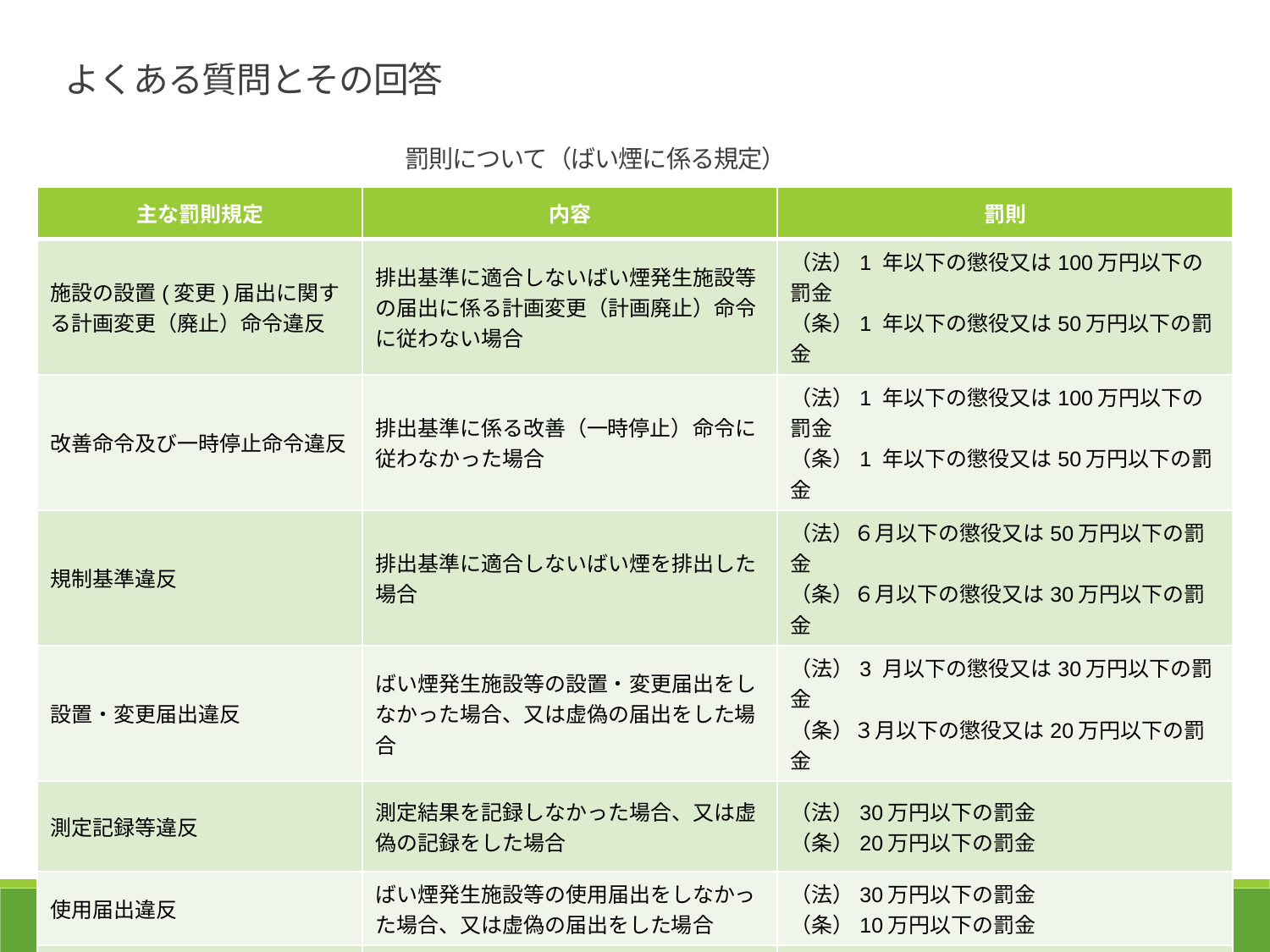

よくある質問とその回答
罰則について（ばい煙に係る規定）
| 主な罰則規定 | 内容 | 罰則 |
| --- | --- | --- |
| 施設の設置(変更)届出に関する計画変更（廃止）命令違反 | 排出基準に適合しないばい煙発生施設等の届出に係る計画変更（計画廃止）命令に従わない場合 | （法）1 年以下の懲役又は100万円以下の罰金 （条）1 年以下の懲役又は50万円以下の罰金 |
| 改善命令及び一時停止命令違反 | 排出基準に係る改善（一時停止）命令に従わなかった場合 | （法）1 年以下の懲役又は100万円以下の罰金 （条）1 年以下の懲役又は50万円以下の罰金 |
| 規制基準違反 | 排出基準に適合しないばい煙を排出した場合 | （法）６月以下の懲役又は50万円以下の罰金 （条）６月以下の懲役又は30万円以下の罰金 |
| 設置・変更届出違反 | ばい煙発生施設等の設置・変更届出をしなかった場合、又は虚偽の届出をした場合 | （法）3 月以下の懲役又は30万円以下の罰金 （条）３月以下の懲役又は20万円以下の罰金 |
| 測定記録等違反 | 測定結果を記録しなかった場合、又は虚偽の記録をした場合 | （法）30万円以下の罰金 （条）20万円以下の罰金 |
| 使用届出違反 | ばい煙発生施設等の使用届出をしなかった場合、又は虚偽の届出をした場合 | （法）30万円以下の罰金 （条）10万円以下の罰金 |
| 立入検査の拒否、妨害、忌避 | 行政職員による立入検査に対し拒み、妨げ、若しくは忌避をした場合 | （法）30万円以下の罰金 （条）10万円以下の罰金 |
| 氏名等変更届出・廃止届出違反 | ばい煙発生施設等の設置者が氏名等変更・廃止・承継届出をしなかった場合、又は虚偽の届出をした場合 | （法）10万円以下の過料 |
37